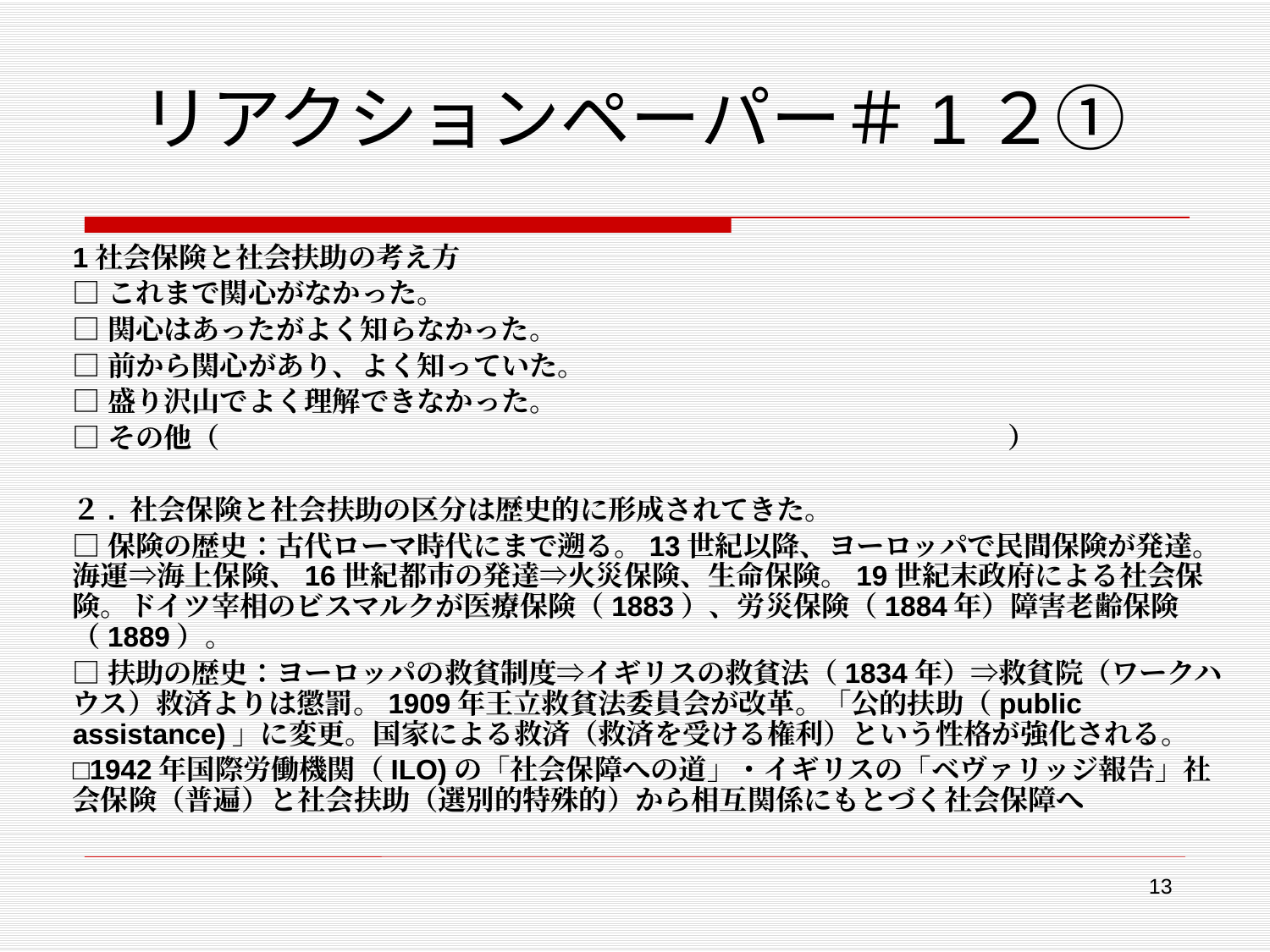

# リアクションペーパー＃1２①
1社会保険と社会扶助の考え方
□これまで関心がなかった。
□関心はあったがよく知らなかった。
□前から関心があり、よく知っていた。
□盛り沢山でよく理解できなかった。
□その他（　　　　　　　　　　　　　　　　　　　　　　　　　　　　）

２. 社会保険と社会扶助の区分は歴史的に形成されてきた。
□保険の歴史：古代ローマ時代にまで遡る。13世紀以降、ヨーロッパで民間保険が発達。海運⇒海上保険、16世紀都市の発達⇒火災保険、生命保険。19世紀末政府による社会保険。ドイツ宰相のビスマルクが医療保険（1883）、労災保険（1884年）障害老齢保険（1889）。
□扶助の歴史：ヨーロッパの救貧制度⇒イギリスの救貧法（1834年）⇒救貧院（ワークハウス）救済よりは懲罰。1909年王立救貧法委員会が改革。「公的扶助（public assistance)」に変更。国家による救済（救済を受ける権利）という性格が強化される。
□1942年国際労働機関（ILO)の「社会保障への道」・イギリスの「ベヴァリッジ報告」社会保険（普遍）と社会扶助（選別的特殊的）から相互関係にもとづく社会保障へ

13